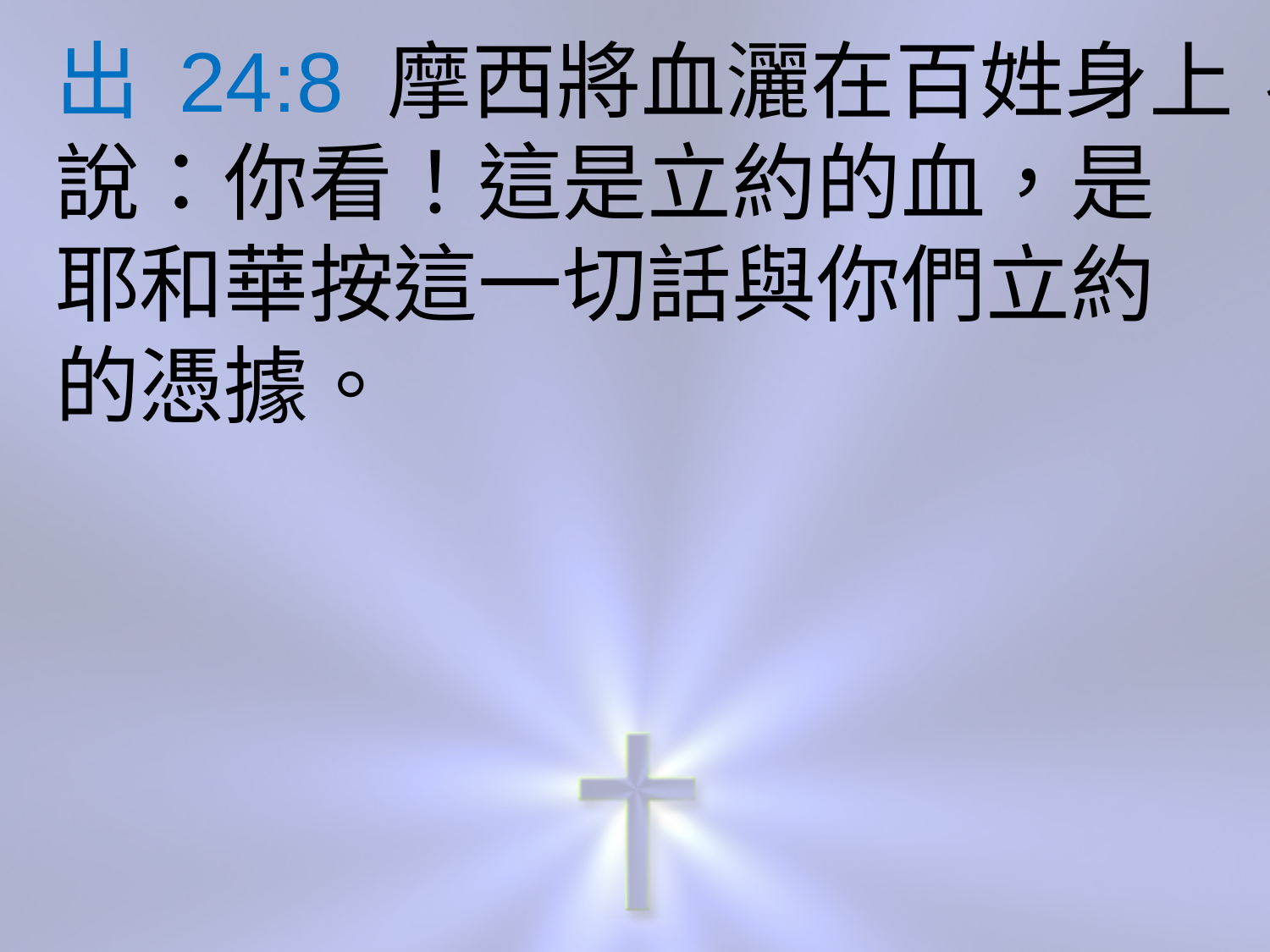

出 24:8 摩西將血灑在百姓身上，說：你看！這是立約的血，是耶和華按這一切話與你們立約的憑據。